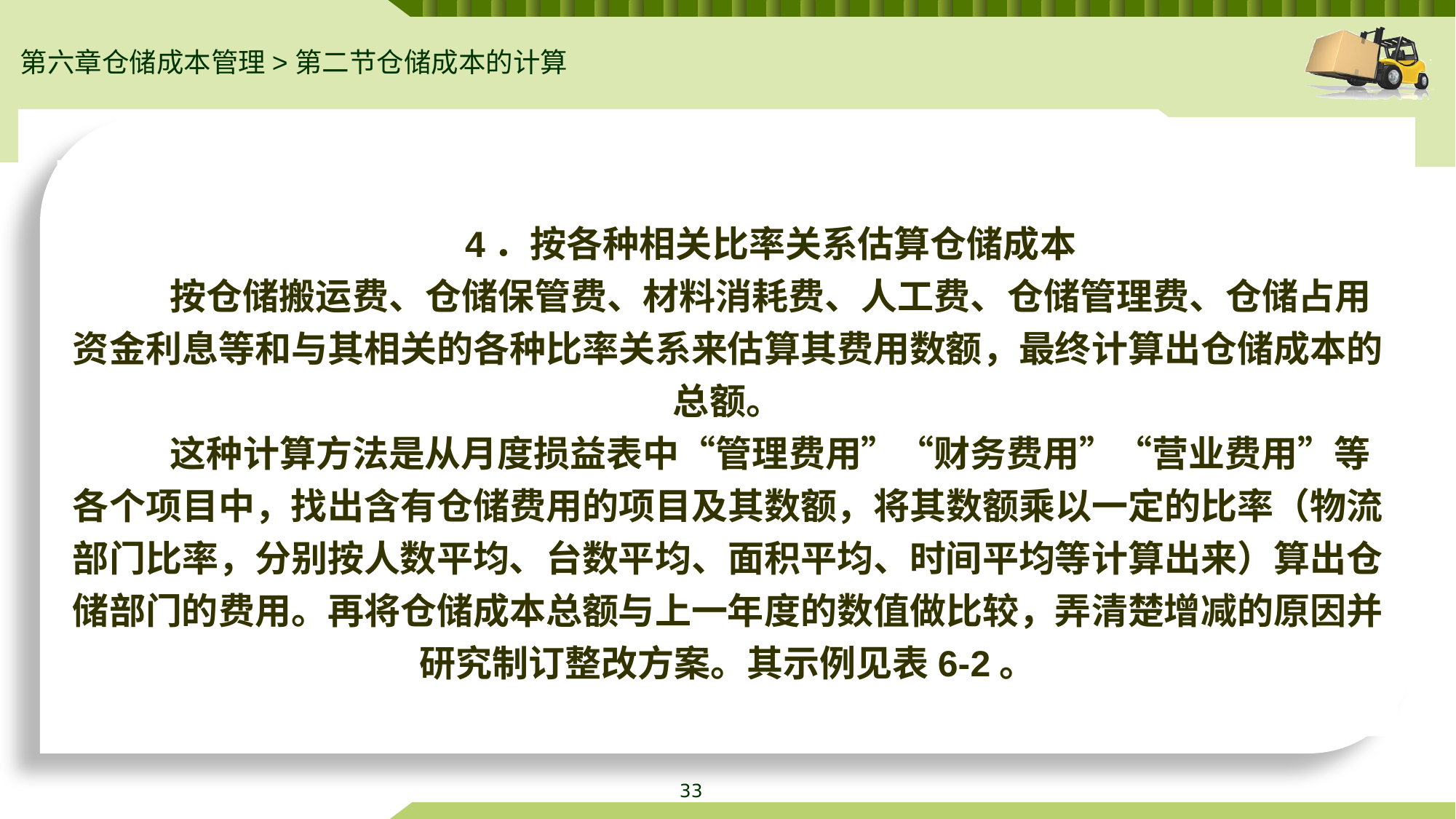

第六章仓储成本管理>第二节仓储成本的计算
4．按各种相关比率关系估算仓储成本
按仓储搬运费、仓储保管费、材料消耗费、人工费、仓储管理费、仓储占用资金利息等和与其相关的各种比率关系来估算其费用数额，最终计算出仓储成本的总额。
这种计算方法是从月度损益表中“管理费用”“财务费用”“营业费用”等各个项目中，找出含有仓储费用的项目及其数额，将其数额乘以一定的比率（物流部门比率，分别按人数平均、台数平均、面积平均、时间平均等计算出来）算出仓储部门的费用。再将仓储成本总额与上一年度的数值做比较，弄清楚增减的原因并研究制订整改方案。其示例见表6-2。